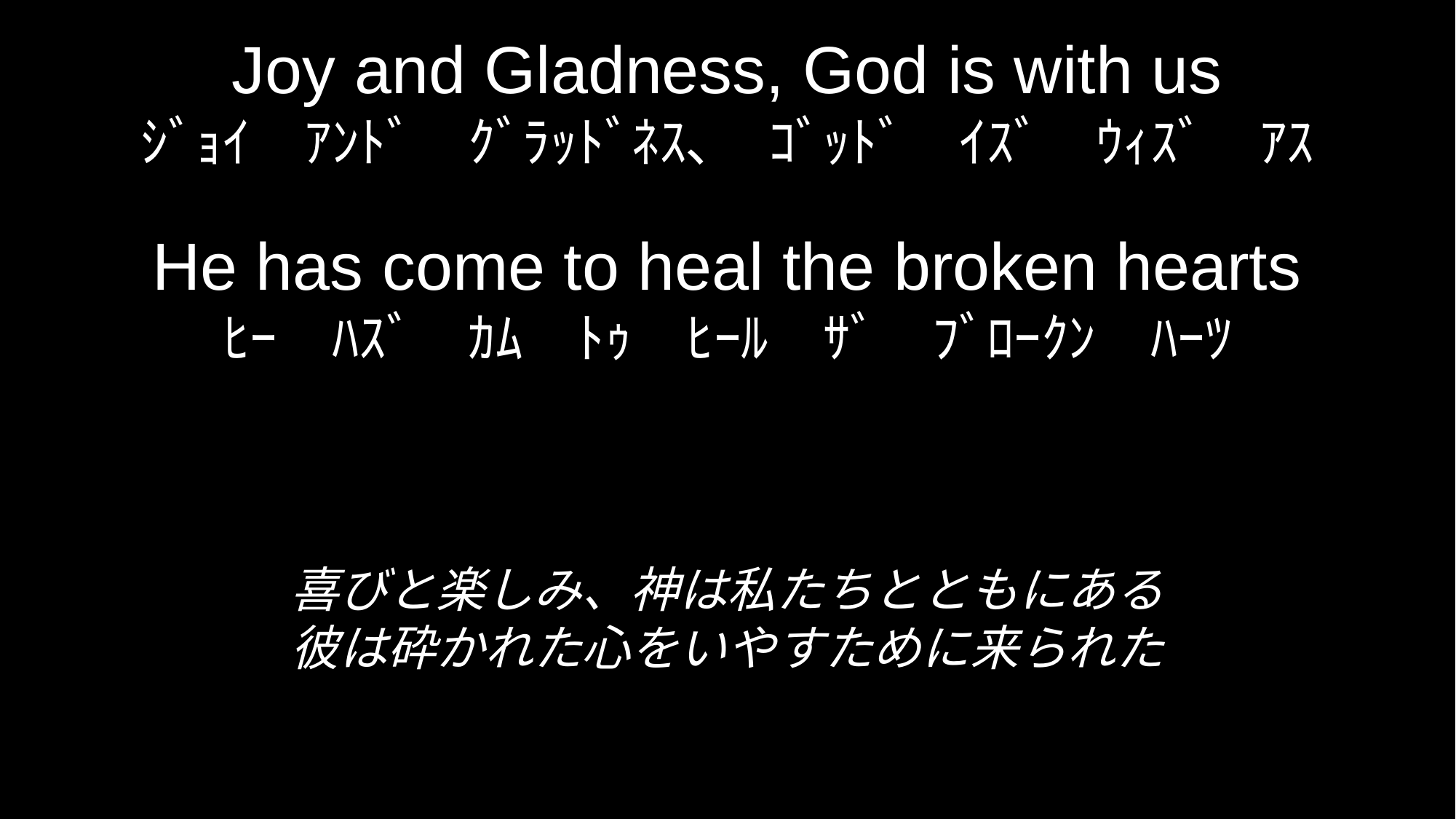

Joy and Gladness, God is with us
ｼﾞｮｲ　ｱﾝﾄﾞ　ｸﾞﾗｯﾄﾞﾈｽ､　ｺﾞｯﾄﾞ　ｲｽﾞ　ｳｨｽﾞ　ｱｽ

He has come to heal the broken hearts
ﾋｰ　ﾊｽﾞ　ｶﾑ　ﾄｩ　ﾋｰﾙ　ｻﾞ　ﾌﾞﾛｰｸﾝ　ﾊｰﾂ

喜びと楽しみ、神は私たちとともにある
彼は砕かれた心をいやすために来られた